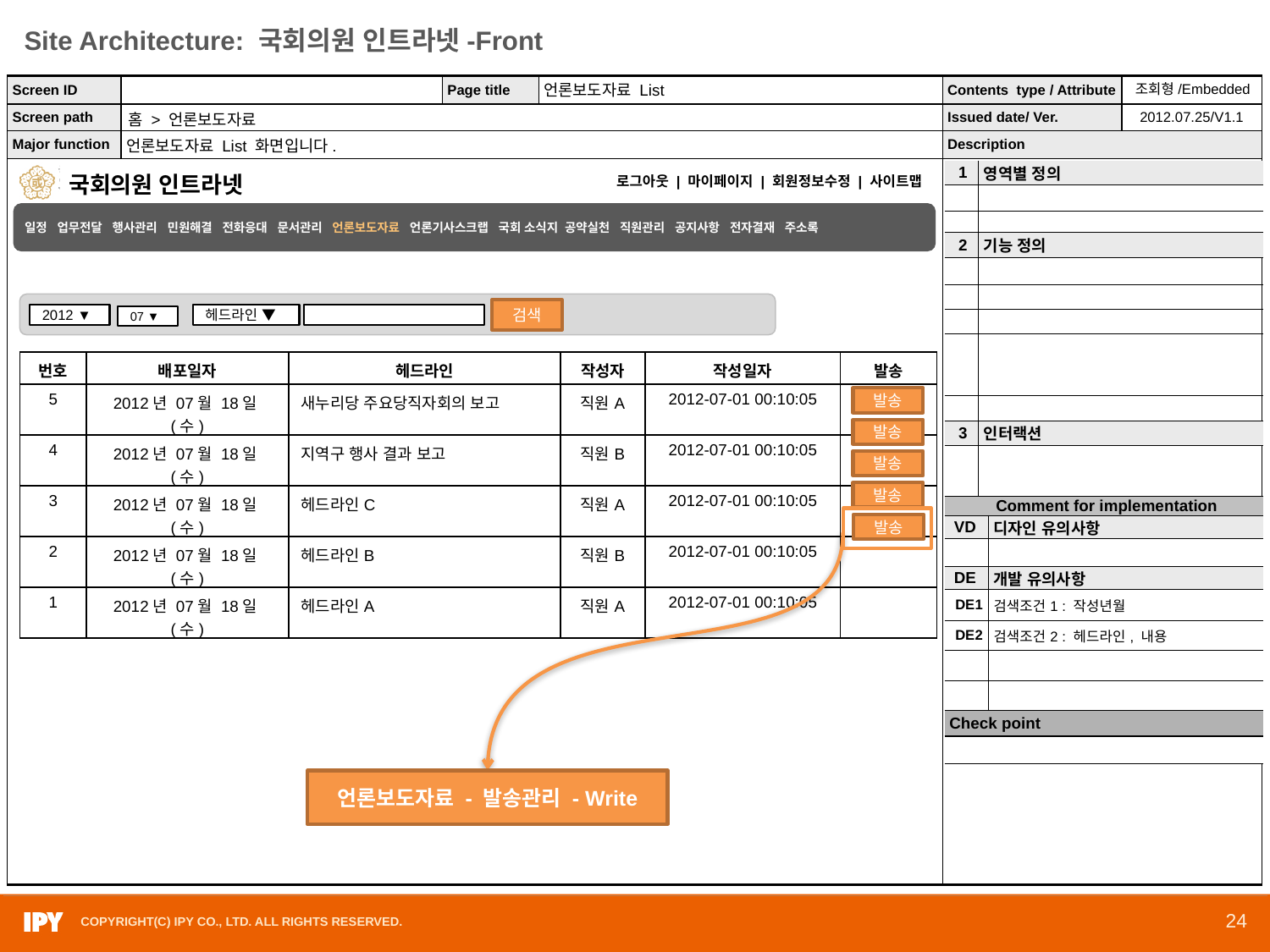

언론보도자료 List
조회형/Embedded
홈 > 언론보도자료
언론보도자료 List 화면입니다.
| 1 | 영역별 정의 |  |
| --- | --- | --- |
|  |  |  |
|  |  |  |
| 2 | 기능 정의 |  |
|  |  |  |
|  |  |  |
|  |  |  |
|  |  |  |
|  |  |  |
| 3 | 인터랙션 |  |
|  |  |  |
| Comment for implementation |  |  |
| VD |  | 디자인 유의사항 |
|  |  |  |
| DE |  | 개발 유의사항 |
| DE1 |  | 검색조건1 : 작성년월 |
| DE2 |  | 검색조건2 : 헤드라인, 내용 |
|  |  |  |
|  |  |  |
| Check point |  |  |
|  |  |  |
일정   업무전달   행사관리   민원해결   전화응대   문서관리   언론보도자료   언론기사스크랩   국회 소식지  공약실천   직원관리   공지사항   전자결재   주소록

검색

헤드라인 ▼
2012 ▼
07 ▼
| 번호 | 배포일자 | 헤드라인 | 작성자 | 작성일자 | 발송 |
| --- | --- | --- | --- | --- | --- |
| 5 | 2012년 07월 18일(수) | 새누리당 주요당직자회의 보고 | 직원A | 2012-07-01 00:10:05 |  |
| 4 | 2012년 07월 18일(수) | 지역구 행사 결과 보고 | 직원B | 2012-07-01 00:10:05 |  |
| 3 | 2012년 07월 18일(수) | 헤드라인C | 직원A | 2012-07-01 00:10:05 |  |
| 2 | 2012년 07월 18일(수) | 헤드라인B | 직원B | 2012-07-01 00:10:05 |  |
| 1 | 2012년 07월 18일(수) | 헤드라인A | 직원A | 2012-07-01 00:10:05 |  |
발송
발송
발송
발송

발송
언론보도자료 - 발송관리 - Write
24